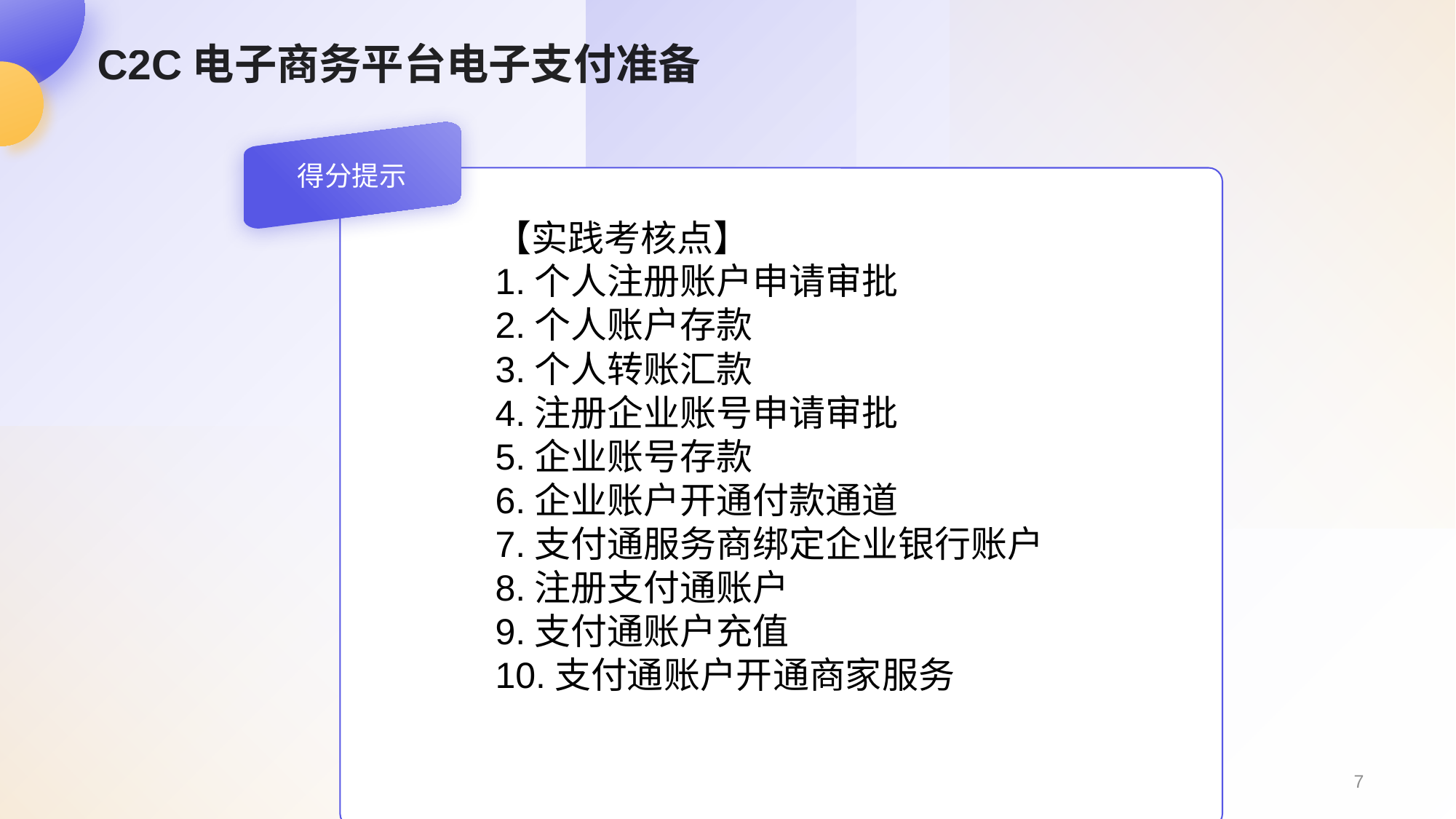

# C2C电子商务平台电子支付准备
得分提示
【实践考核点】
1.个人注册账户申请审批
2.个人账户存款
3.个人转账汇款
4.注册企业账号申请审批
5.企业账号存款
6.企业账户开通付款通道
7.支付通服务商绑定企业银行账户
8.注册支付通账户
9.支付通账户充值
10.支付通账户开通商家服务
【实践考核点】
1.个人注册账户申请审批
2.个人账户存款
3.个人转账汇款
4.注册企业账号申请审批
5.企业账号存款
6.企业账户开通付款通道
7.支付通服务商绑定企业银行账户
8.注册支付通账户
9.支付通账户充值
10.支付通账户开通商家服务
7